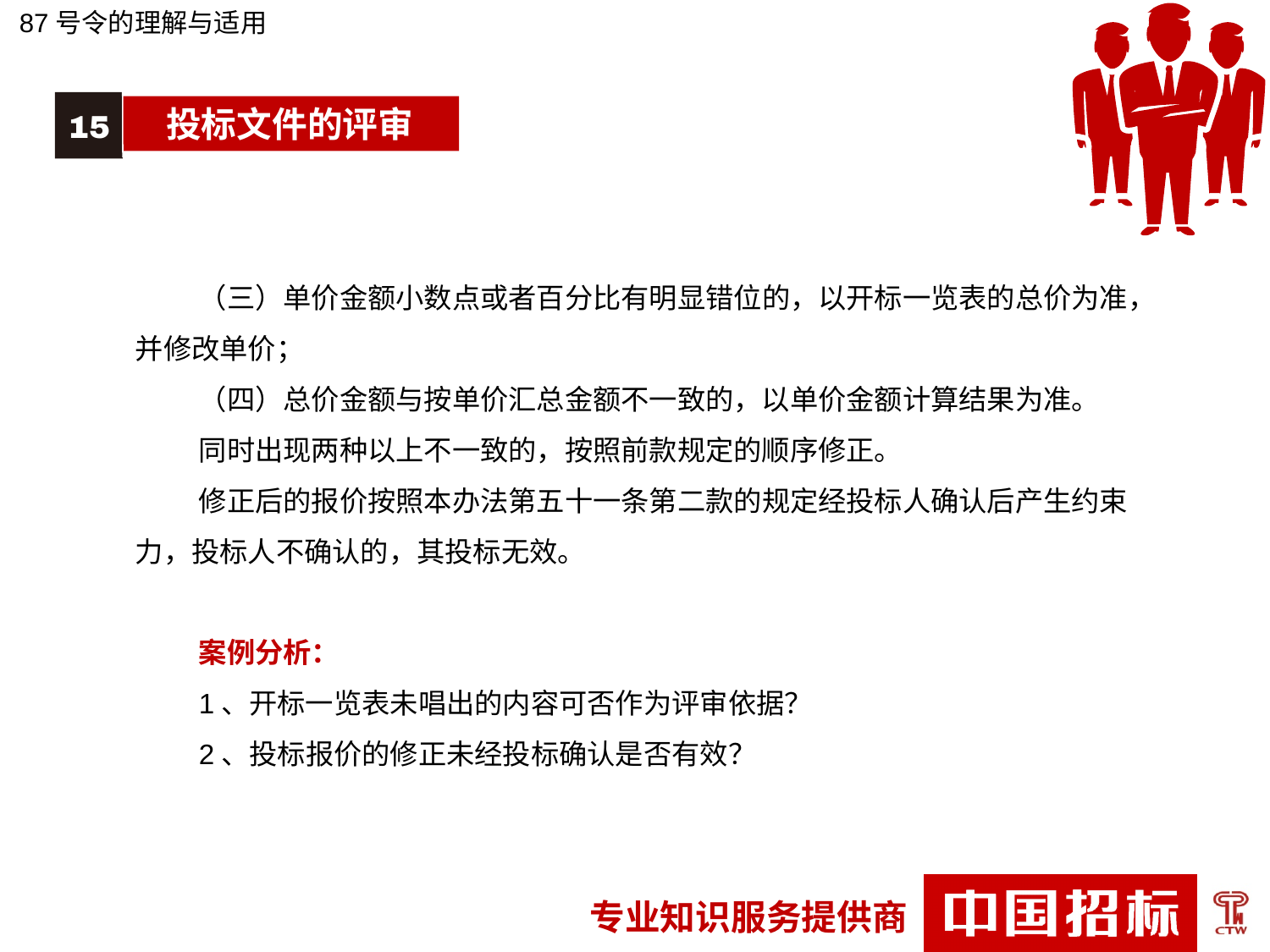

87号令的理解与适用

15
投标文件的评审
（三）单价金额小数点或者百分比有明显错位的，以开标一览表的总价为准，并修改单价；
（四）总价金额与按单价汇总金额不一致的，以单价金额计算结果为准。
同时出现两种以上不一致的，按照前款规定的顺序修正。
修正后的报价按照本办法第五十一条第二款的规定经投标人确认后产生约束力，投标人不确认的，其投标无效。

案例分析：
1、开标一览表未唱出的内容可否作为评审依据？
2、投标报价的修正未经投标确认是否有效？